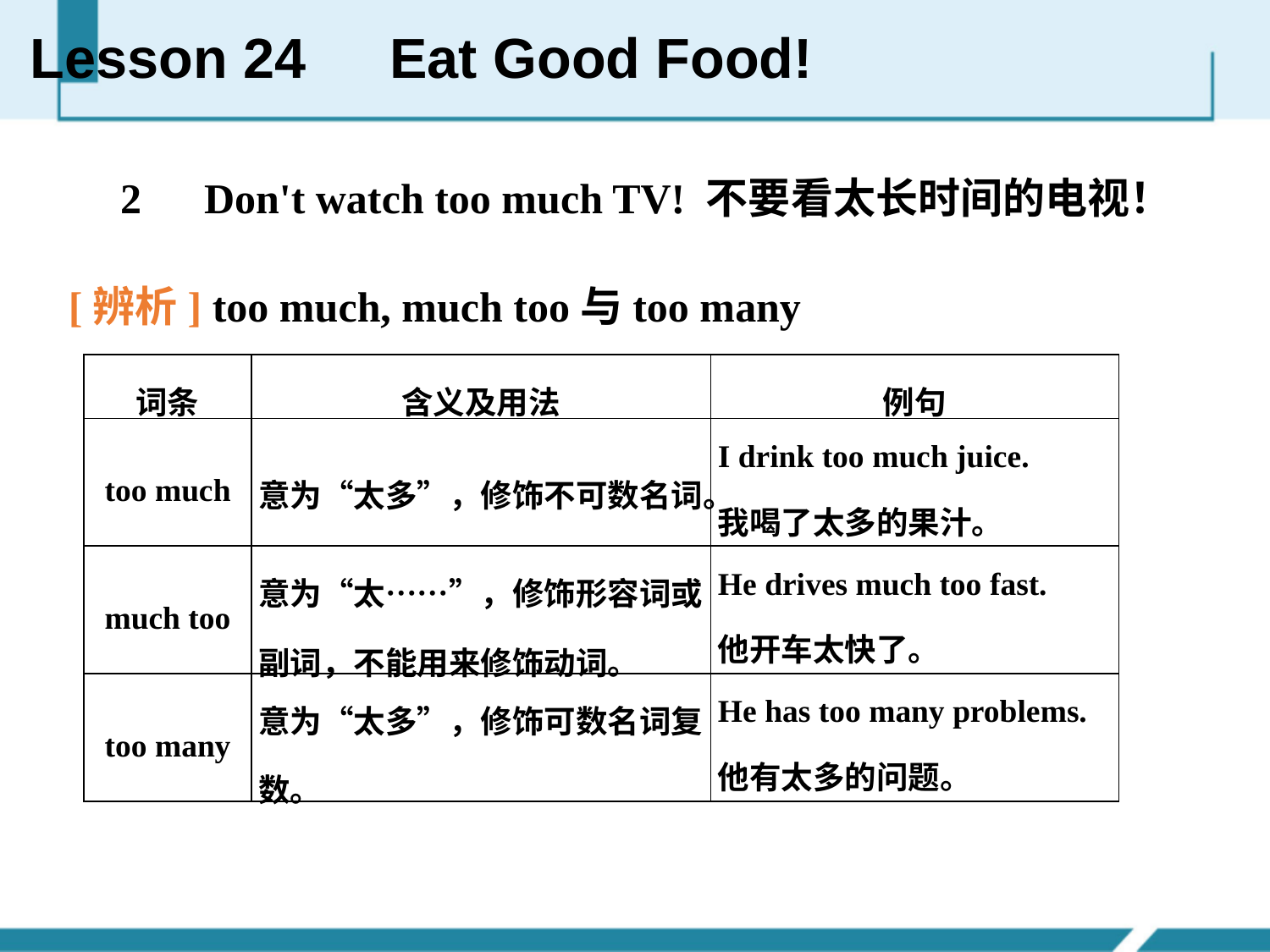

Lesson 24　Eat Good Food!
　2　Don't watch too much TV! 不要看太长时间的电视！
[辨析] too much, much too与too many
| 词条 | 含义及用法 | 例句 |
| --- | --- | --- |
| too much | 意为“太多”，修饰不可数名词。 | I drink too much juice. 我喝了太多的果汁。 |
| much too | 意为“太……”，修饰形容词或副词，不能用来修饰动词。 | He drives much too fast. 他开车太快了。 |
| too many | 意为“太多”，修饰可数名词复数。 | He has too many problems. 他有太多的问题。 |